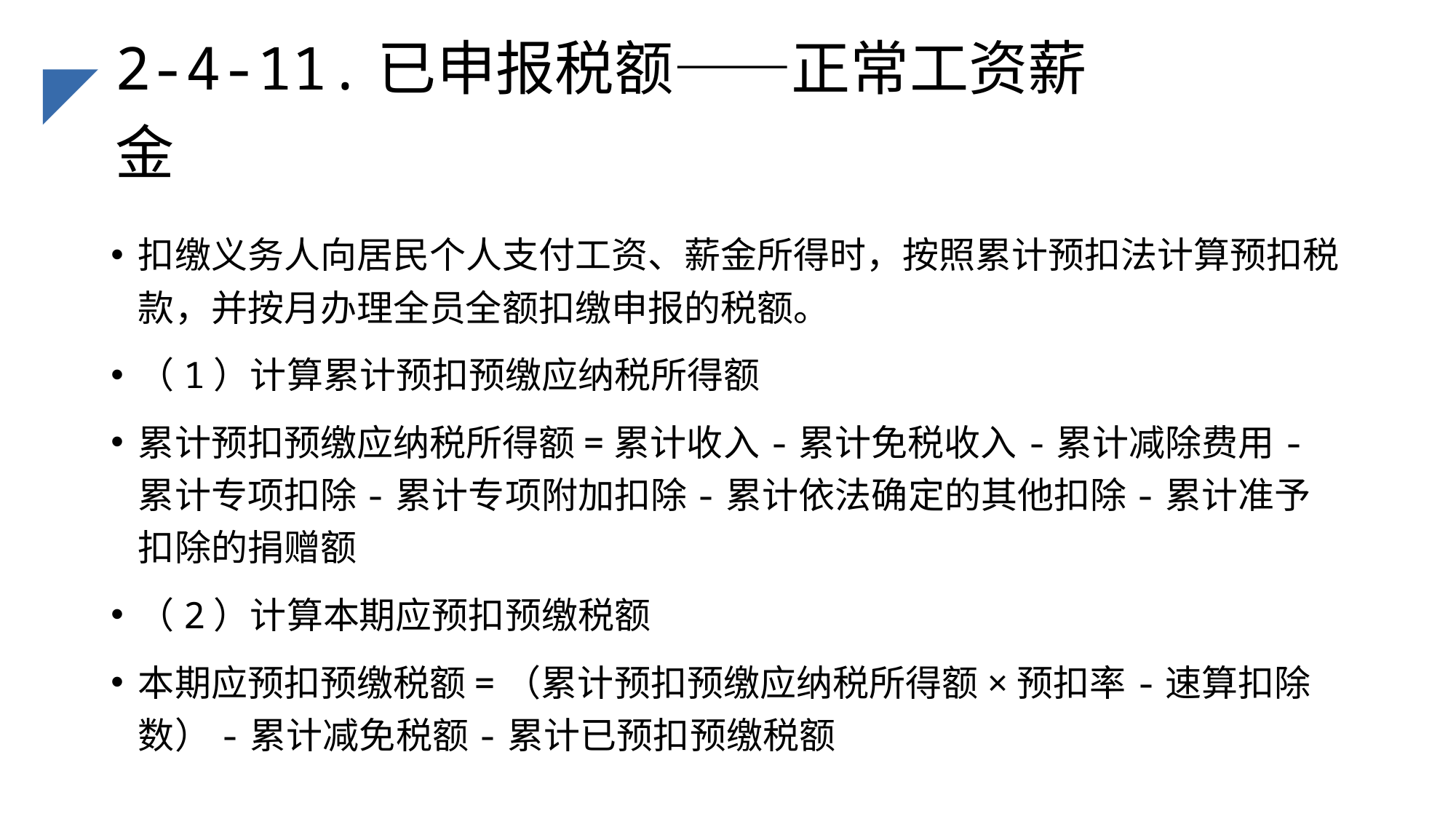

# 2-4-11.已申报税额——正常工资薪金
扣缴义务人向居民个人支付工资、薪金所得时，按照累计预扣法计算预扣税款，并按月办理全员全额扣缴申报的税额。
（1）计算累计预扣预缴应纳税所得额
累计预扣预缴应纳税所得额=累计收入-累计免税收入-累计减除费用-累计专项扣除-累计专项附加扣除-累计依法确定的其他扣除-累计准予扣除的捐赠额
（2）计算本期应预扣预缴税额
本期应预扣预缴税额=（累计预扣预缴应纳税所得额×预扣率-速算扣除数）-累计减免税额-累计已预扣预缴税额